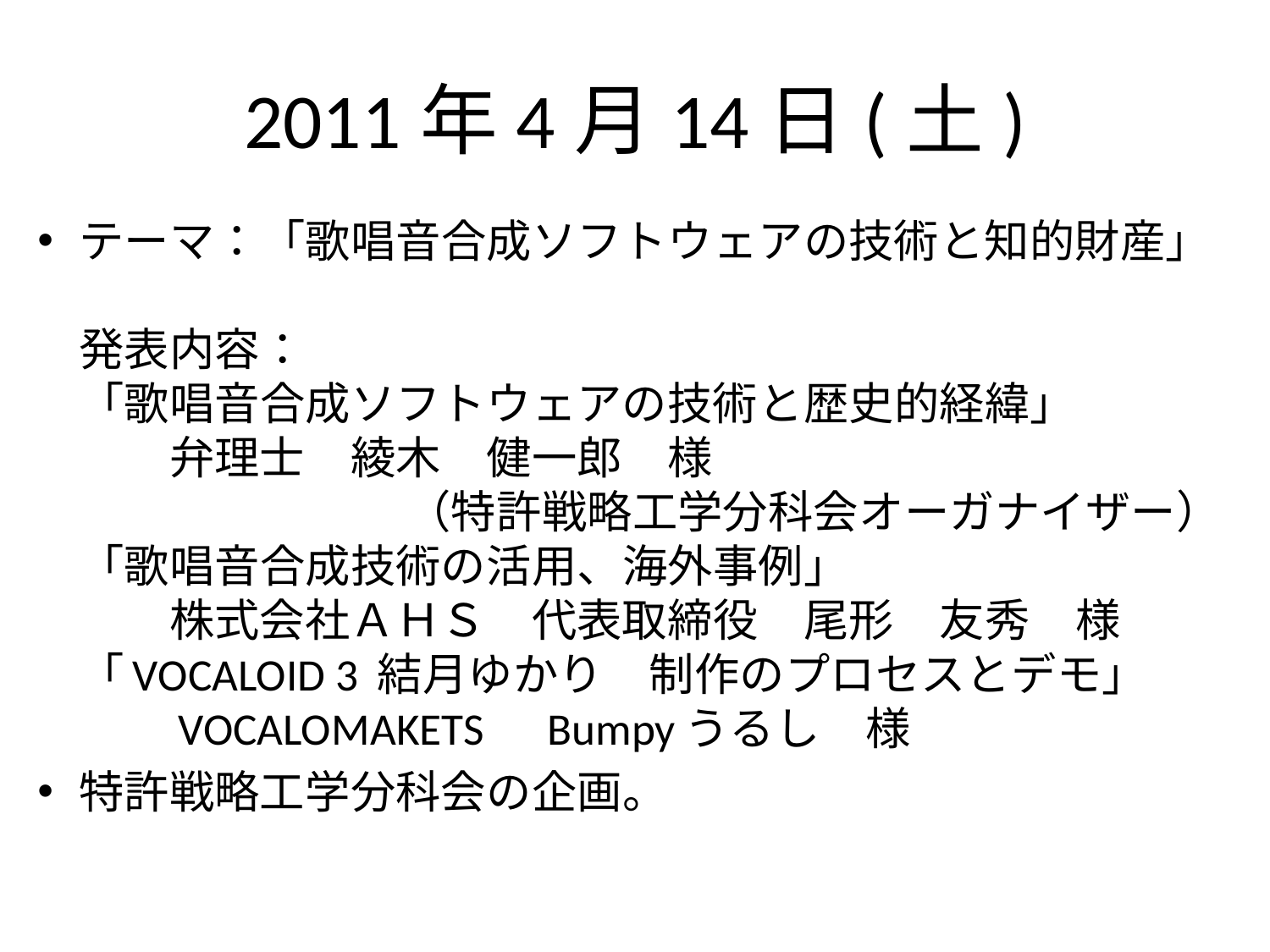

# 2011年4月14日(土)
テーマ：「歌唱音合成ソフトウェアの技術と知的財産」
発表内容：
「歌唱音合成ソフトウェアの技術と歴史的経緯」
　　弁理士　綾木　健一郎　様
 　　　　　　　（特許戦略工学分科会オーガナイザー）
「歌唱音合成技術の活用、海外事例」
　　株式会社ＡＨＳ　代表取締役　尾形　友秀　様
「VOCALOID 3 結月ゆかり　制作のプロセスとデモ」
　　VOCALOMAKETS　Bumpyうるし　様
特許戦略工学分科会の企画。